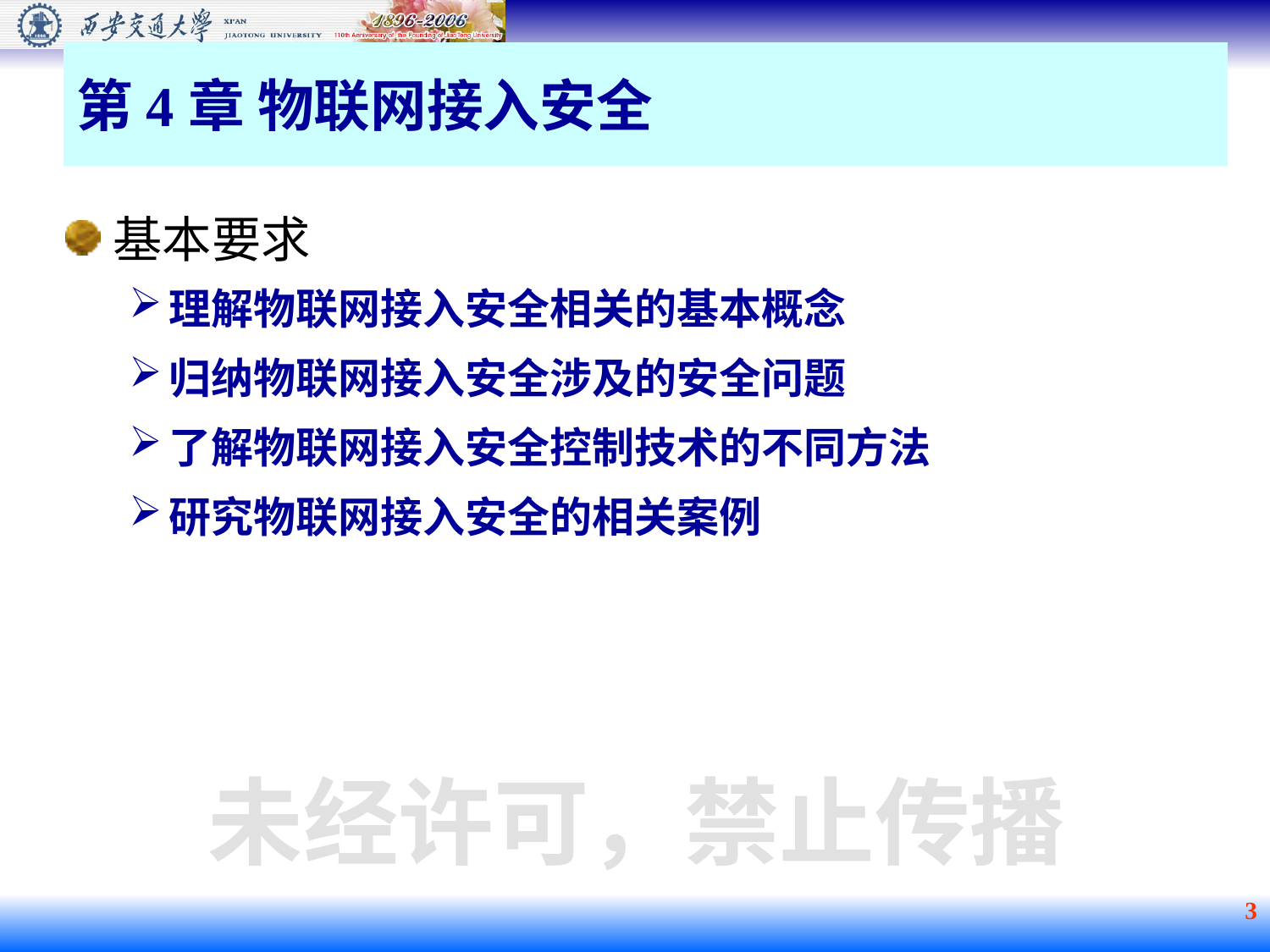

# 第4章 物联网接入安全
基本要求
理解物联网接入安全相关的基本概念
归纳物联网接入安全涉及的安全问题
了解物联网接入安全控制技术的不同方法
研究物联网接入安全的相关案例
未经许可，禁止传播
 3